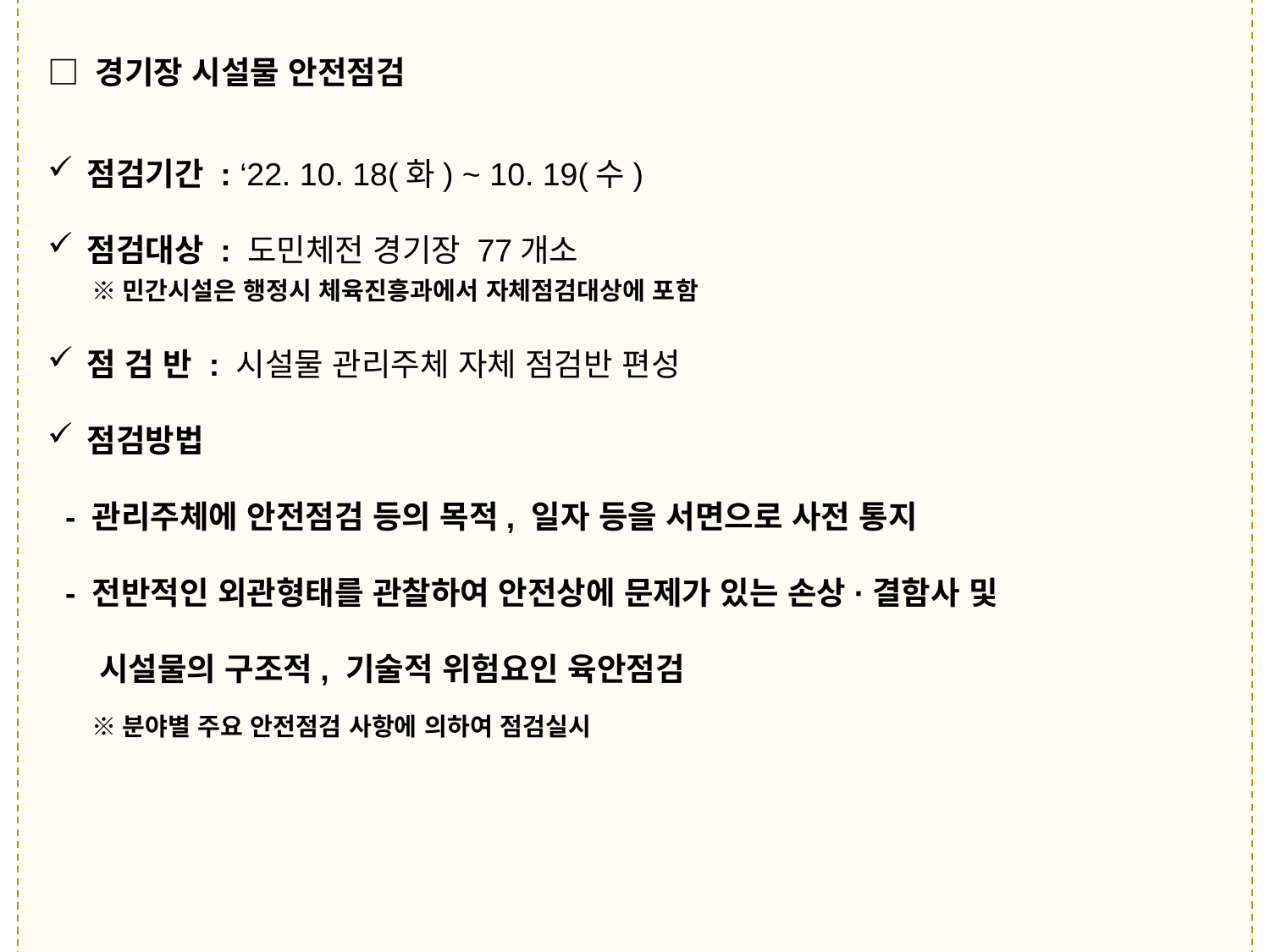

□ 경기장 시설물 안전점검

점검기간 : ‘22. 10. 18(화) ~ 10. 19(수)
점검대상 : 도민체전 경기장 77개소
     ※민간시설은 행정시 체육진흥과에서 자체점검대상에 포함
점 검 반 : 시설물 관리주체 자체 점검반 편성
점검방법
  - 관리주체에 안전점검 등의 목적, 일자 등을 서면으로 사전 통지
  - 전반적인 외관형태를 관찰하여 안전상에 문제가 있는 손상·결함사 및
     시설물의 구조적, 기술적 위험요인 육안점검

     ※분야별 주요 안전점검 사항에 의하여 점검실시